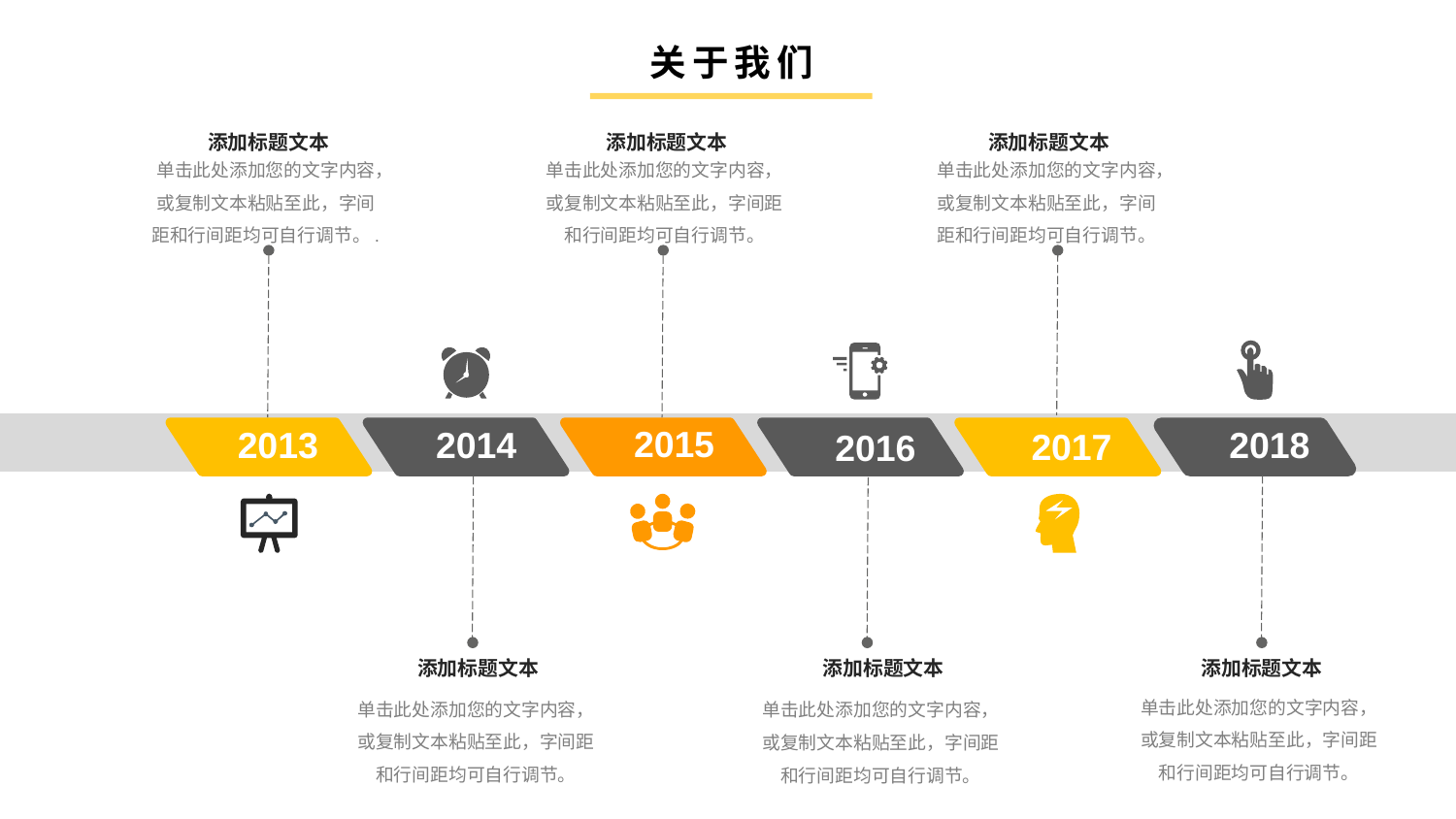

关于我们
添加标题文本
添加标题文本
添加标题文本
单击此处添加您的文字内容，或复制文本粘贴至此，字间距和行间距均可自行调节。.
单击此处添加您的文字内容，或复制文本粘贴至此，字间距和行间距均可自行调节。
单击此处添加您的文字内容，或复制文本粘贴至此，字间距和行间距均可自行调节。

2015
2013
2014
2018

2017
2016

添加标题文本
添加标题文本
添加标题文本
单击此处添加您的文字内容，或复制文本粘贴至此，字间距和行间距均可自行调节。
单击此处添加您的文字内容，或复制文本粘贴至此，字间距和行间距均可自行调节。
单击此处添加您的文字内容，或复制文本粘贴至此，字间距和行间距均可自行调节。